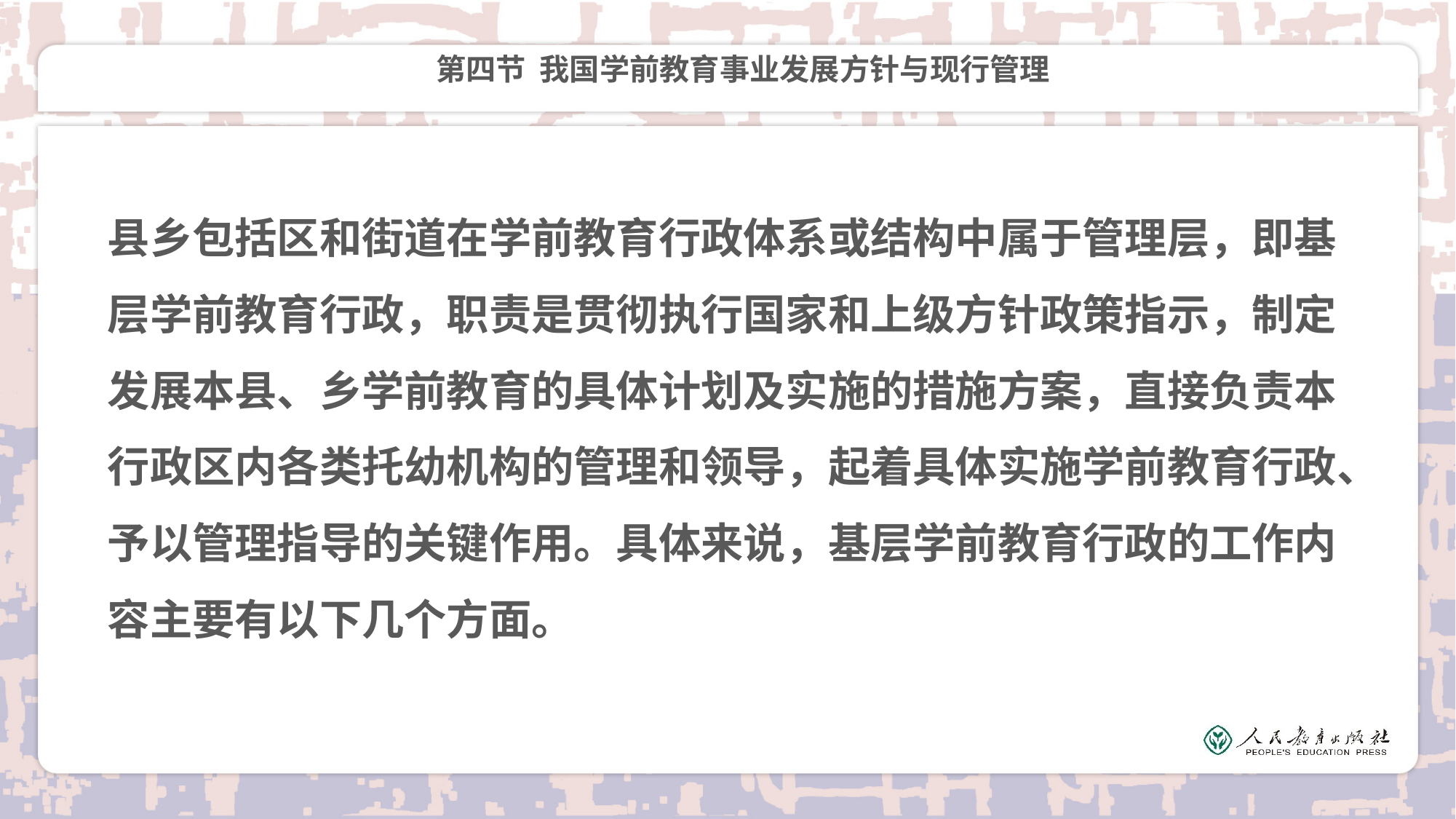

# 第四节  我国学前教育事业发展方针与现行管理
县乡包括区和街道在学前教育行政体系或结构中属于管理层，即基层学前教育行政，职责是贯彻执行国家和上级方针政策指示，制定发展本县、乡学前教育的具体计划及实施的措施方案，直接负责本行政区内各类托幼机构的管理和领导，起着具体实施学前教育行政、予以管理指导的关键作用。具体来说，基层学前教育行政的工作内容主要有以下几个方面。